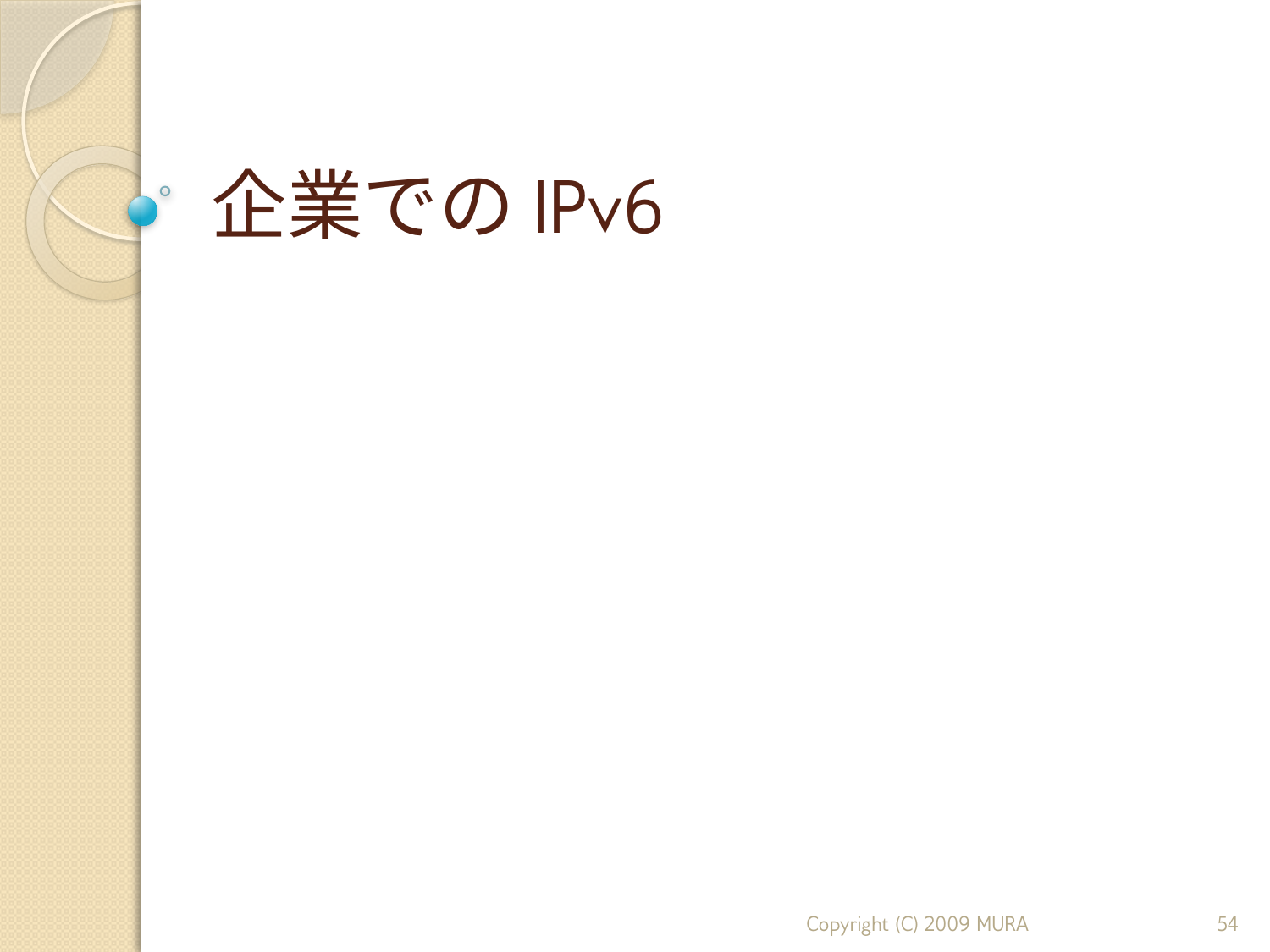

# 企業でのIPv6

Copyright (C) 2009 MURA
54